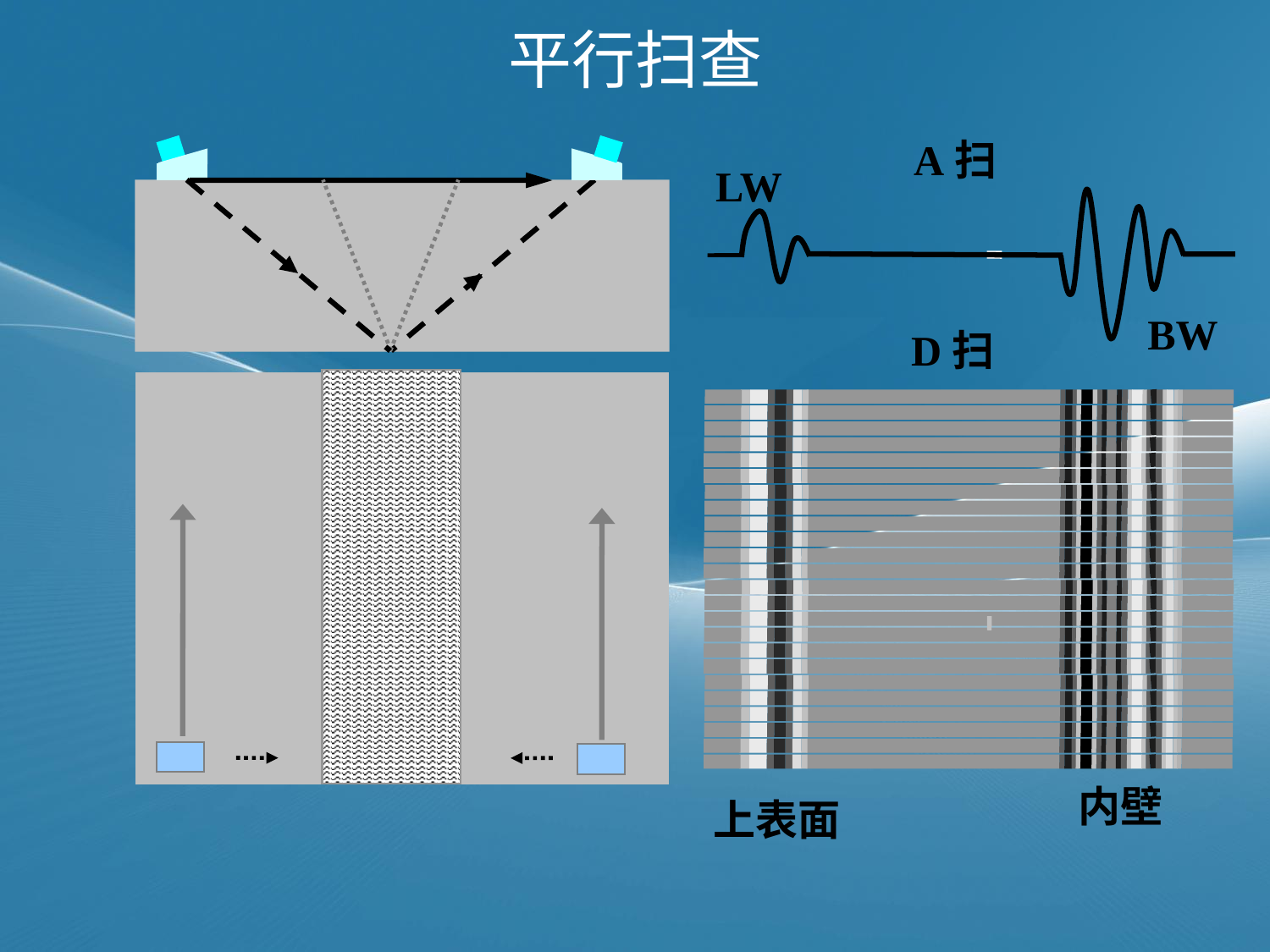

# 平行扫查
A扫

LW

BW

D扫

内壁
上表面